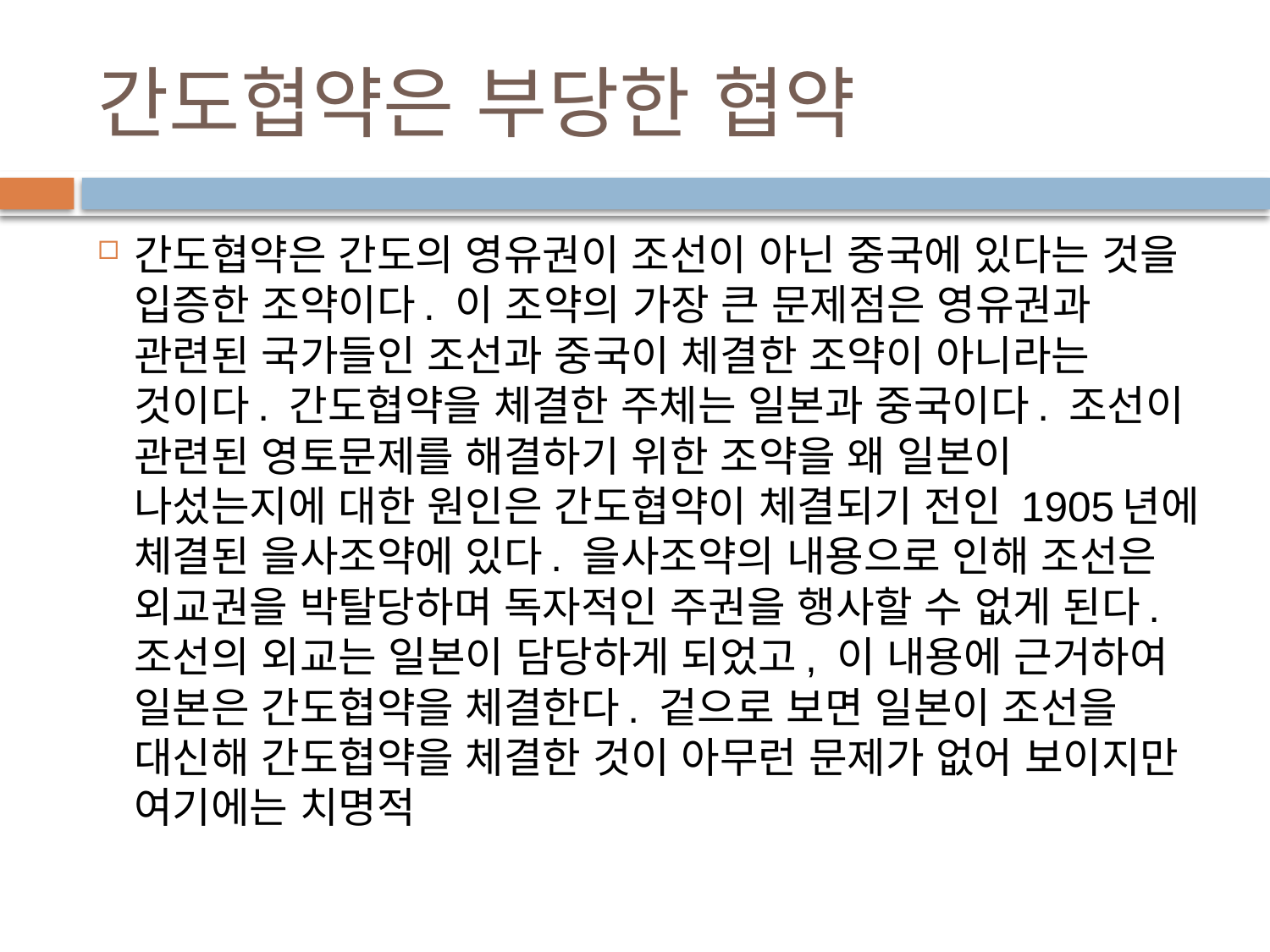

# 간도협약은 부당한 협약
간도협약은 간도의 영유권이 조선이 아닌 중국에 있다는 것을 입증한 조약이다. 이 조약의 가장 큰 문제점은 영유권과 관련된 국가들인 조선과 중국이 체결한 조약이 아니라는 것이다. 간도협약을 체결한 주체는 일본과 중국이다. 조선이 관련된 영토문제를 해결하기 위한 조약을 왜 일본이 나섰는지에 대한 원인은 간도협약이 체결되기 전인 1905년에 체결된 을사조약에 있다. 을사조약의 내용으로 인해 조선은 외교권을 박탈당하며 독자적인 주권을 행사할 수 없게 된다. 조선의 외교는 일본이 담당하게 되었고, 이 내용에 근거하여 일본은 간도협약을 체결한다. 겉으로 보면 일본이 조선을 대신해 간도협약을 체결한 것이 아무런 문제가 없어 보이지만 여기에는 치명적